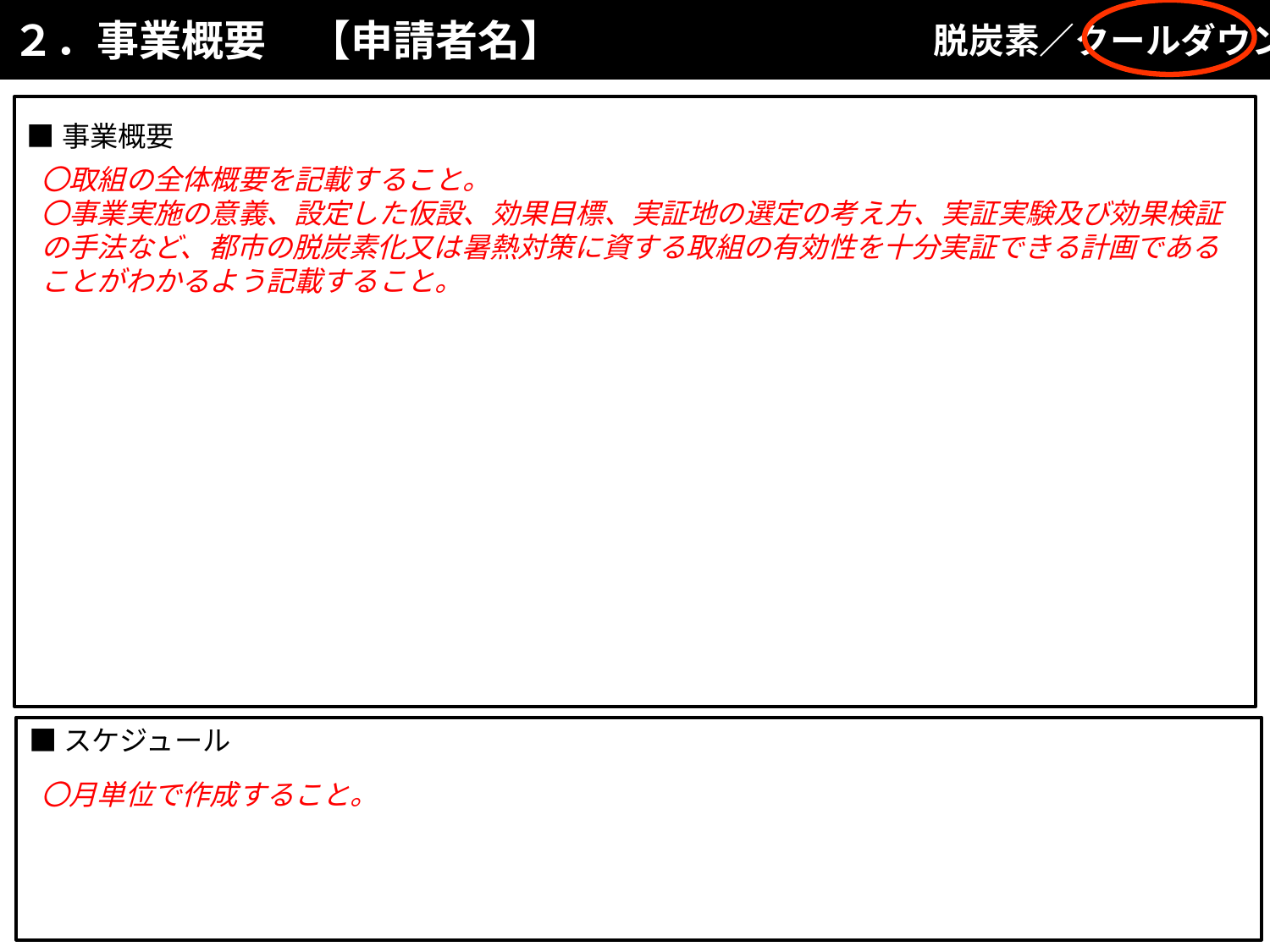

２．事業概要　【申請者名】

該当する種別を赤丸で囲むこと。
脱炭素／クールダウン
赤字注意書きは削除した上で作成すること。

■事業概要
〇取組の全体概要を記載すること。
〇事業実施の意義、設定した仮設、効果目標、実証地の選定の考え方、実証実験及び効果検証の手法など、都市の脱炭素化又は暑熱対策に資する取組の有効性を十分実証できる計画であることがわかるよう記載すること。
■スケジュール

〇月単位で作成すること。